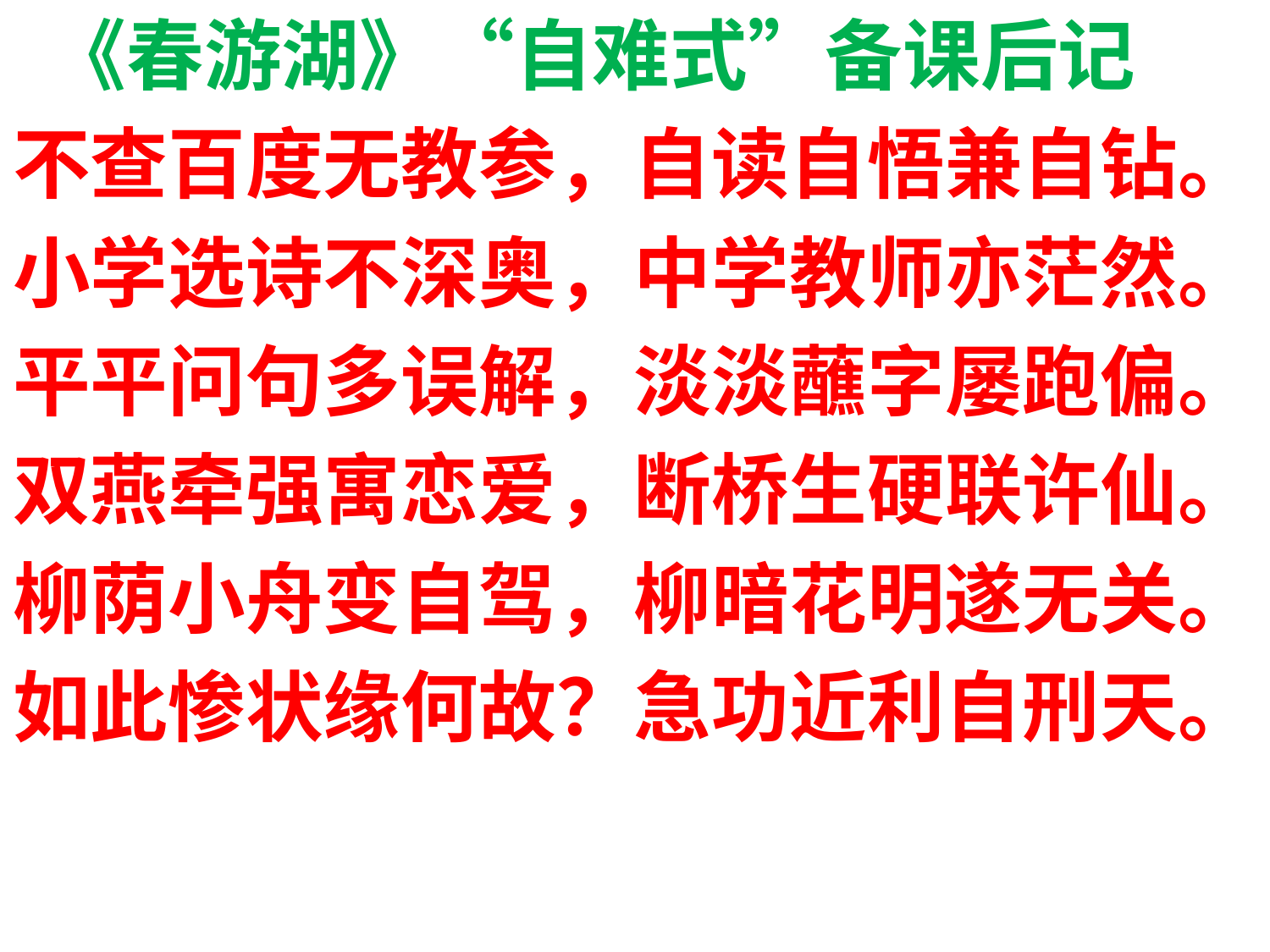

《春游湖》“自难式”备课后记
不查百度无教参，自读自悟兼自钻。
小学选诗不深奥，中学教师亦茫然。
平平问句多误解，淡淡蘸字屡跑偏。
双燕牵强寓恋爱，断桥生硬联许仙。
柳荫小舟变自驾，柳暗花明遂无关。
如此惨状缘何故？急功近利自刑天。